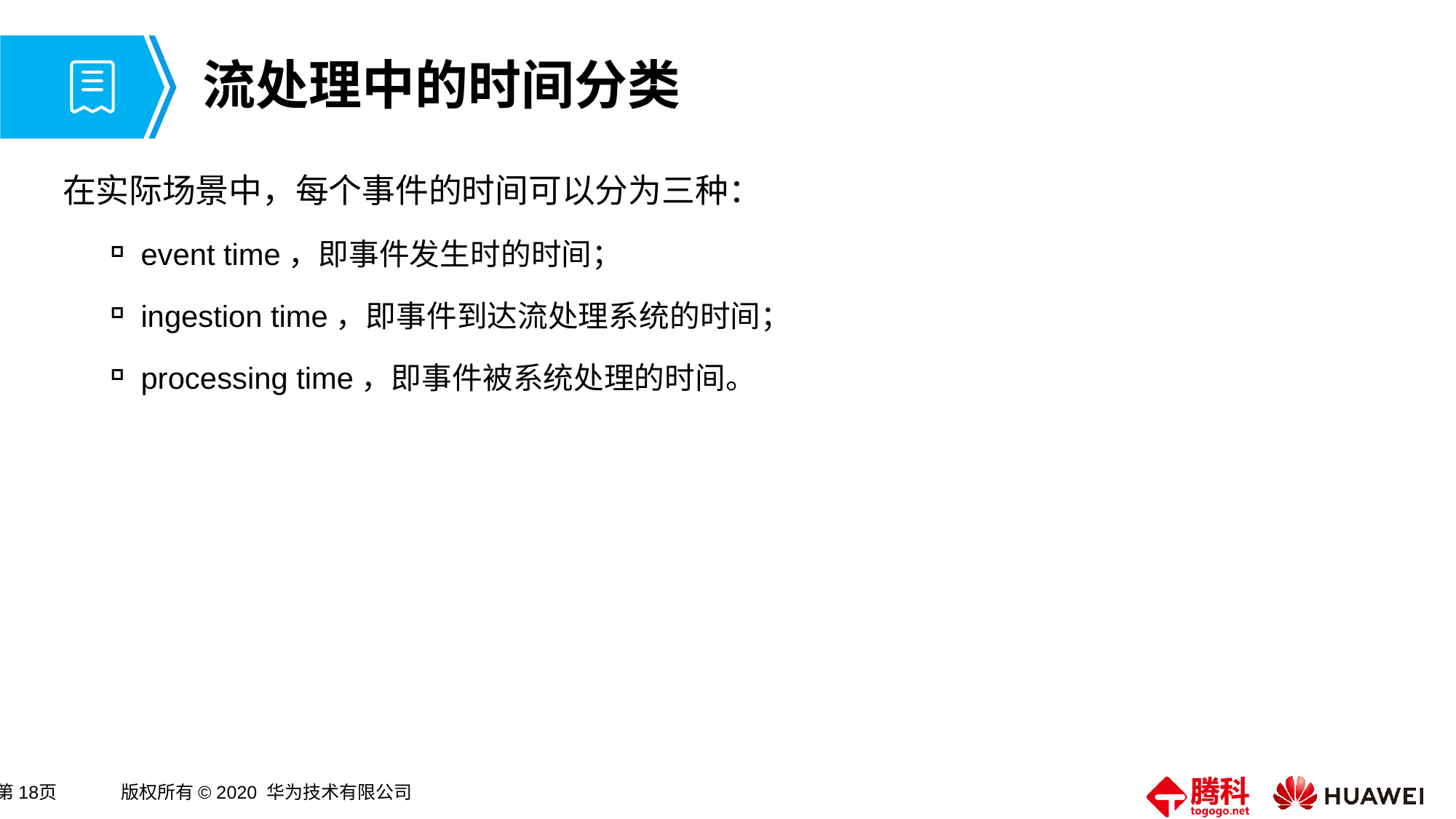

# 流处理中的时间分类
在实际场景中，每个事件的时间可以分为三种：
event time，即事件发生时的时间；
ingestion time，即事件到达流处理系统的时间；
processing time，即事件被系统处理的时间。